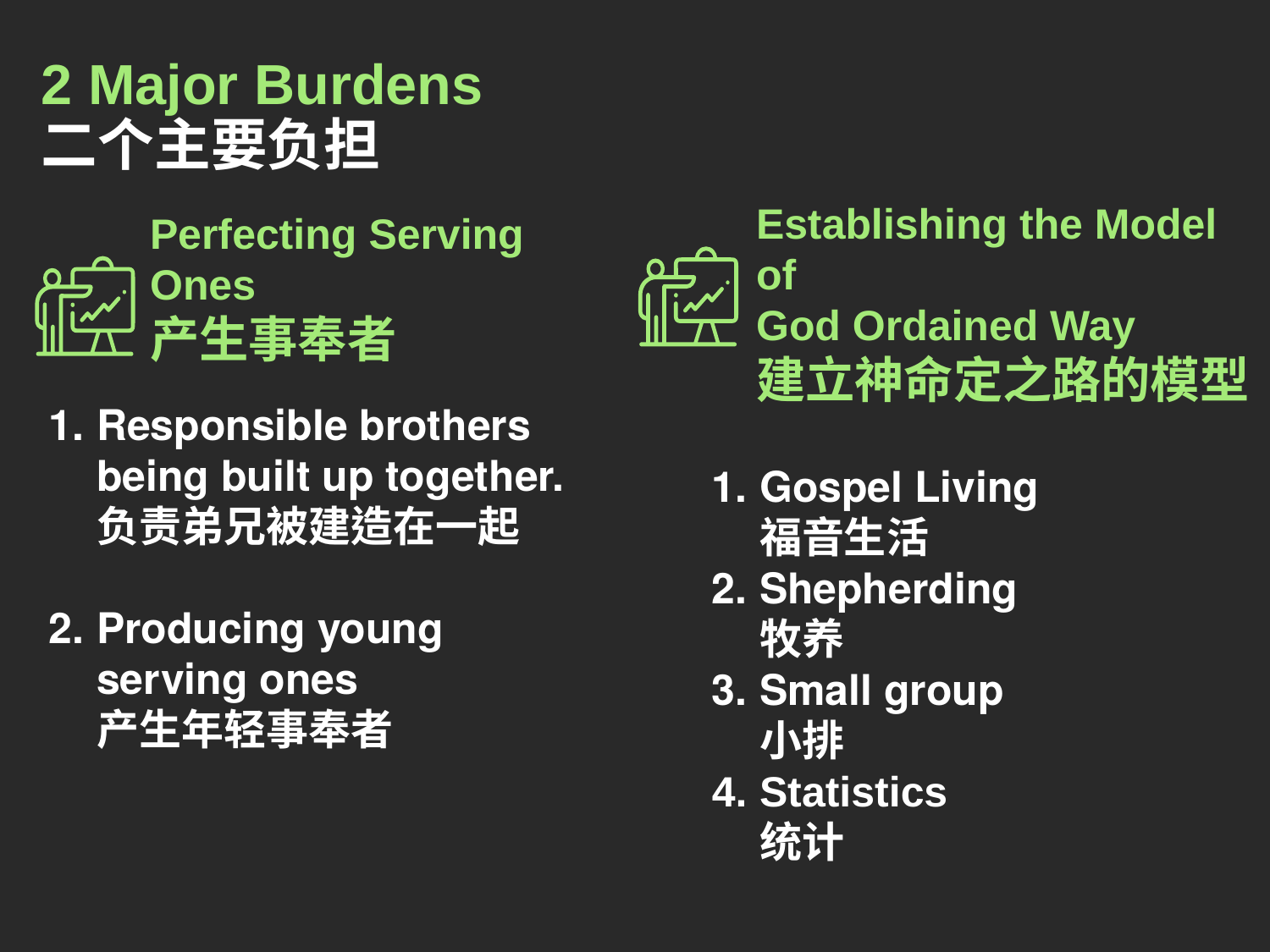

# 2 Major Burdens 二个主要负担
Establishing the Model of
God Ordained Way
建立神命定之路的模型

Perfecting Serving Ones
产生事奉者

Responsible brothers
being built up together.
负责弟兄被建造在一起

Producing young serving ones
产生年轻事奉者
Gospel Living
福音生活
Shepherding
牧养
Small group
小排
Statistics
统计